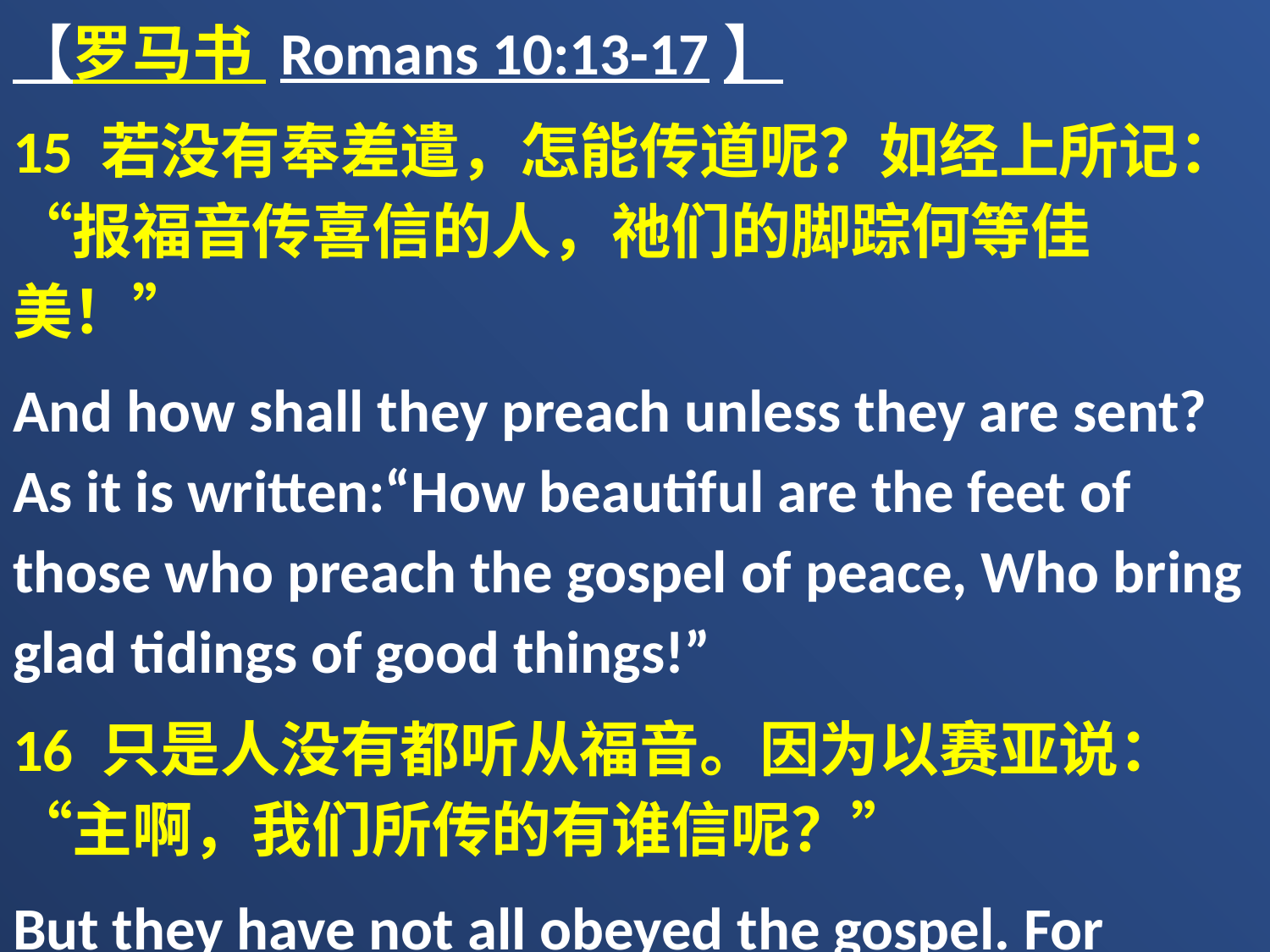

【罗马书 Romans 10:13-17】
15 若没有奉差遣，怎能传道呢？如经上所记：“报福音传喜信的人，祂们的脚踪何等佳美！”
And how shall they preach unless they are sent? As it is written:“How beautiful are the feet of those who preach the gospel of peace, Who bring glad tidings of good things!”
16 只是人没有都听从福音。因为以赛亚说：“主啊，我们所传的有谁信呢？”
But they have not all obeyed the gospel. For Isaiah says, “Lord, who has believed our report?”